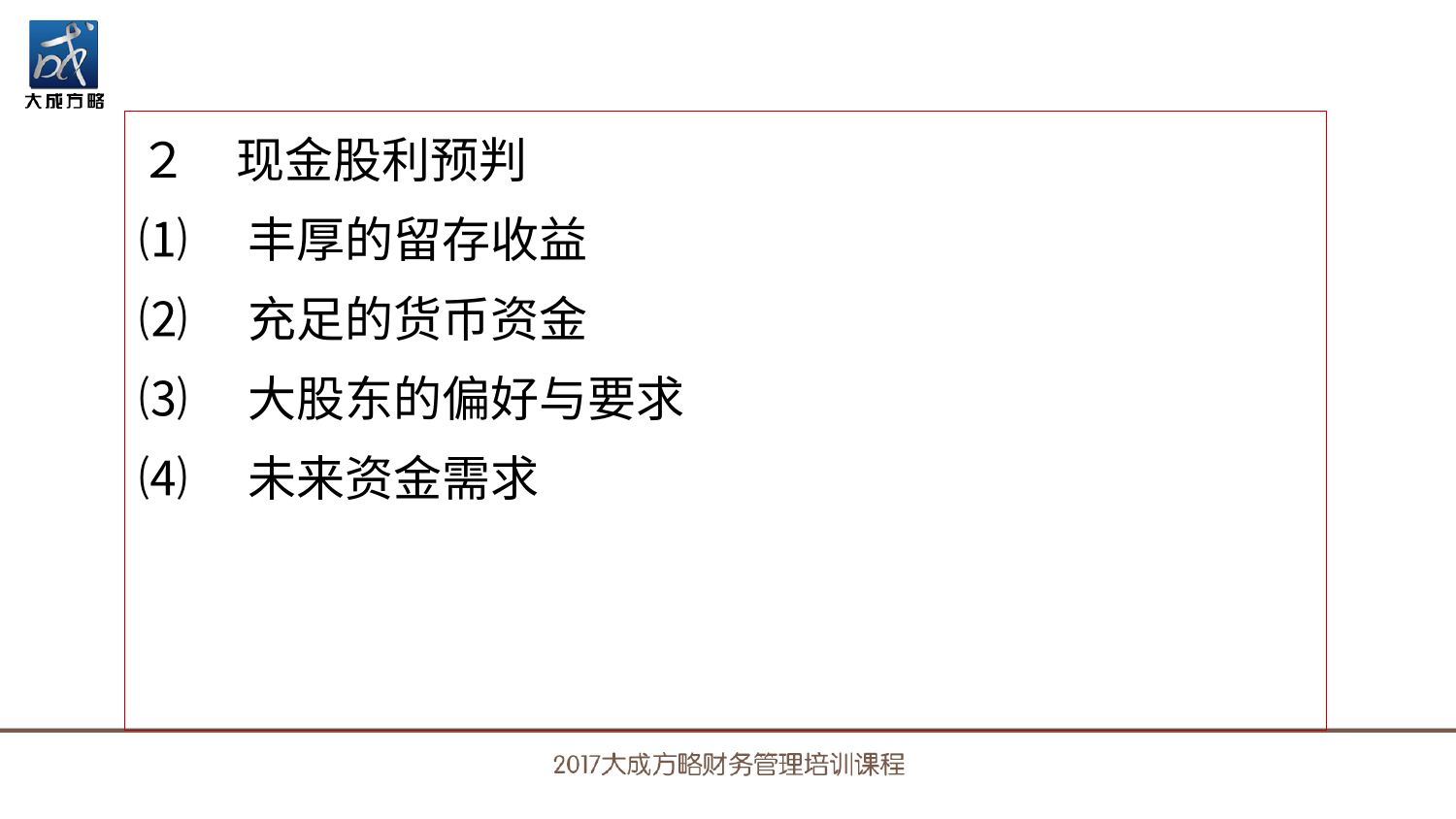

２　现金股利预判
⑴　丰厚的留存收益
⑵　充足的货币资金
⑶　大股东的偏好与要求
⑷　未来资金需求